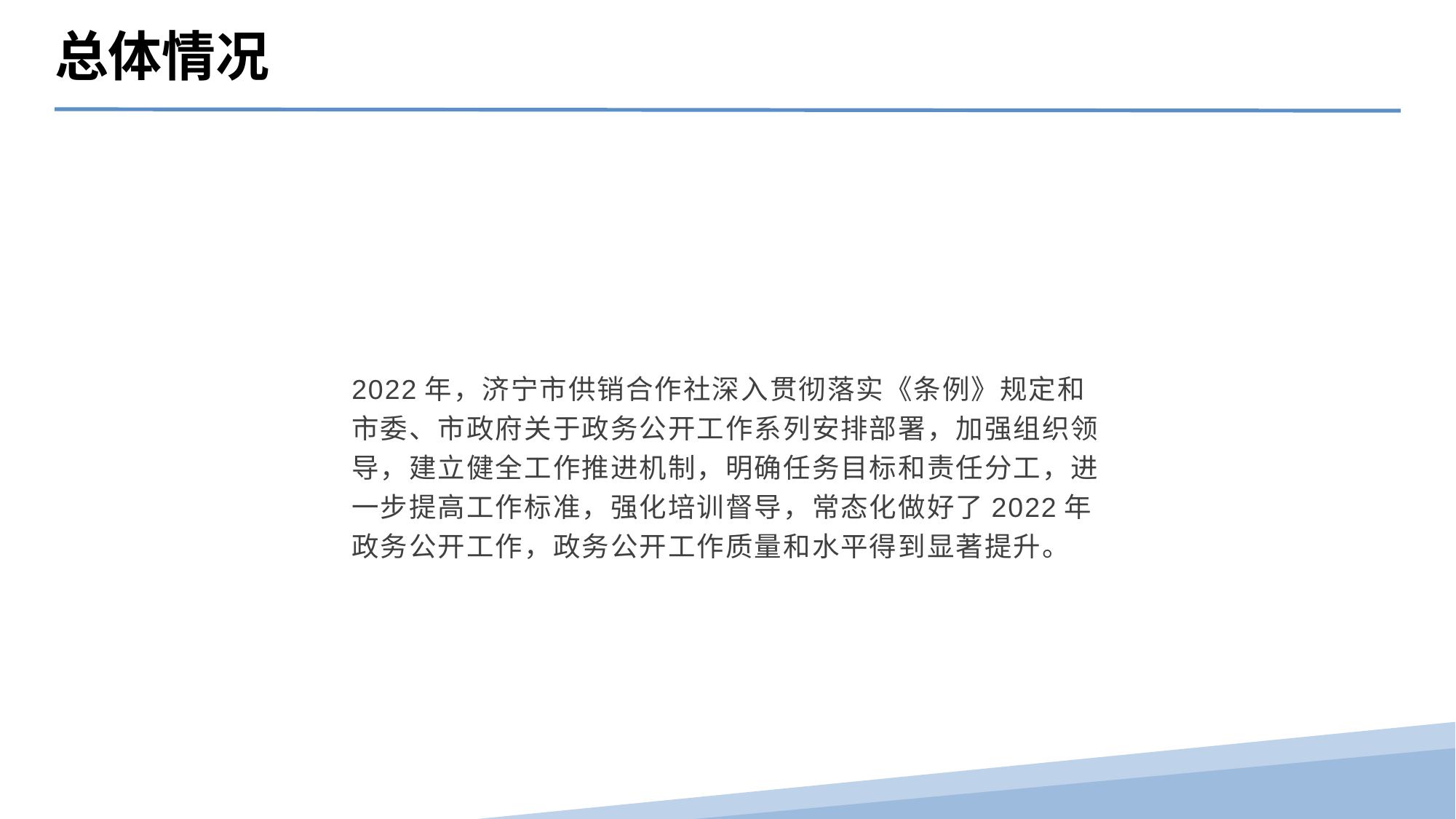

总体情况
2022年，济宁市供销合作社深入贯彻落实《条例》规定和市委、市政府关于政务公开工作系列安排部署，加强组织领导，建立健全工作推进机制，明确任务目标和责任分工，进一步提高工作标准，强化培训督导，常态化做好了2022年政务公开工作，政务公开工作质量和水平得到显著提升。